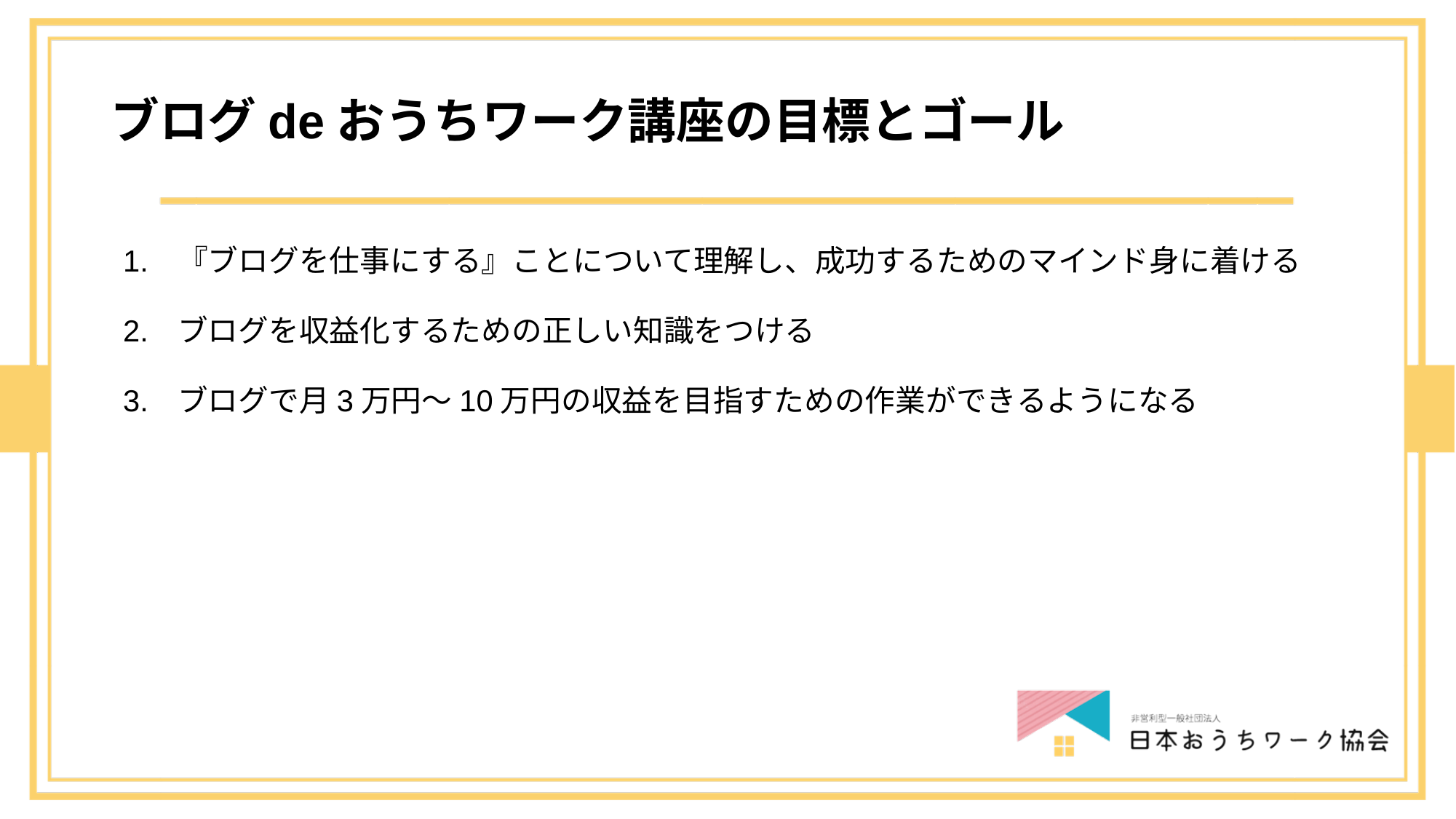

# ブログdeおうちワーク講座の目標とゴール
『ブログを仕事にする』ことについて理解し、成功するためのマインド身に着ける
ブログを収益化するための正しい知識をつける
ブログで月3万円～10万円の収益を目指すための作業ができるようになる